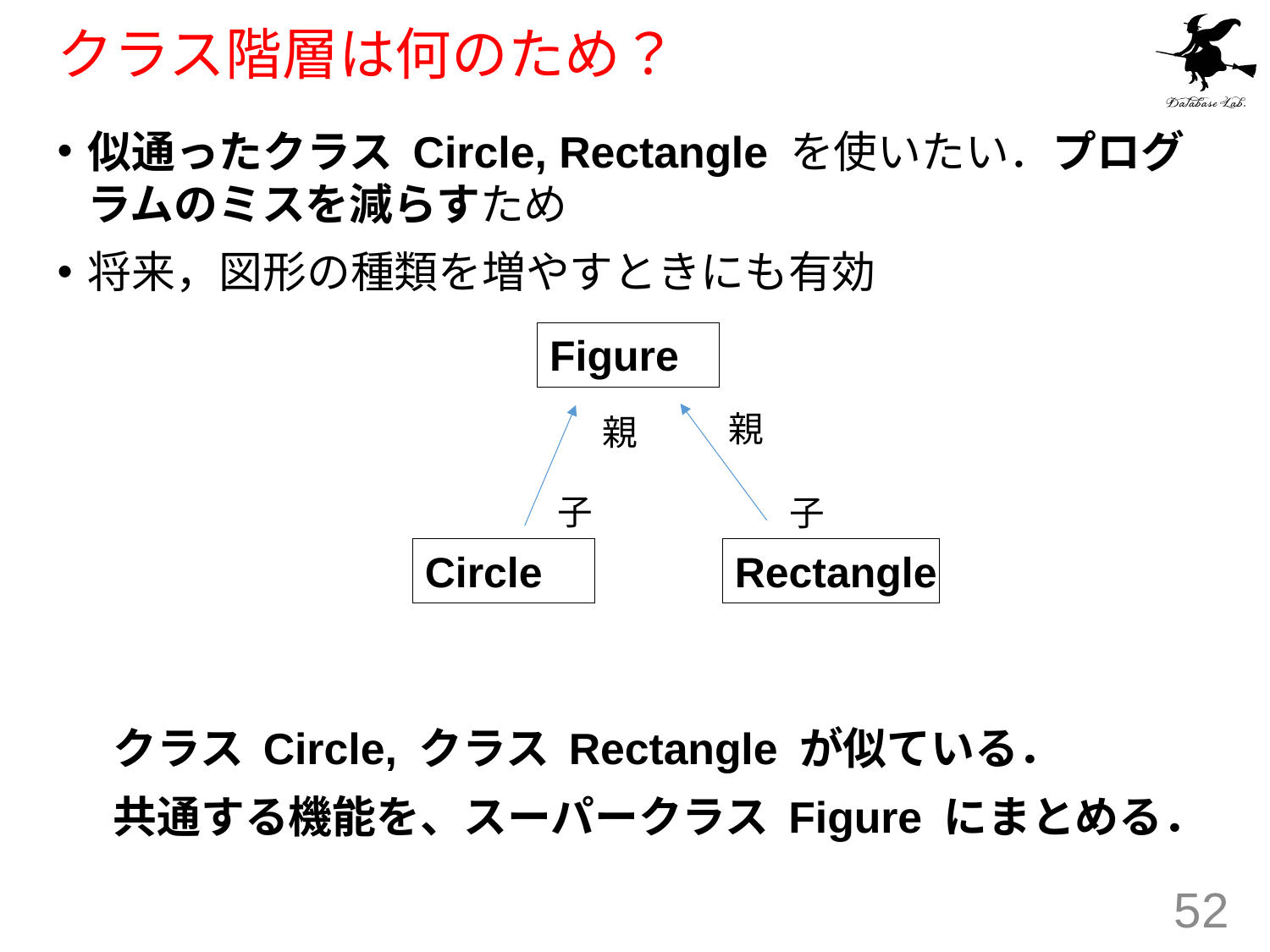

# クラス階層は何のため？
似通ったクラス Circle, Rectangle を使いたい．プログラムのミスを減らすため
将来，図形の種類を増やすときにも有効
Figure
親
親
子
子
Circle
Rectangle
クラス Circle, クラス Rectangle が似ている．
共通する機能を、スーパークラス Figure にまとめる．
52